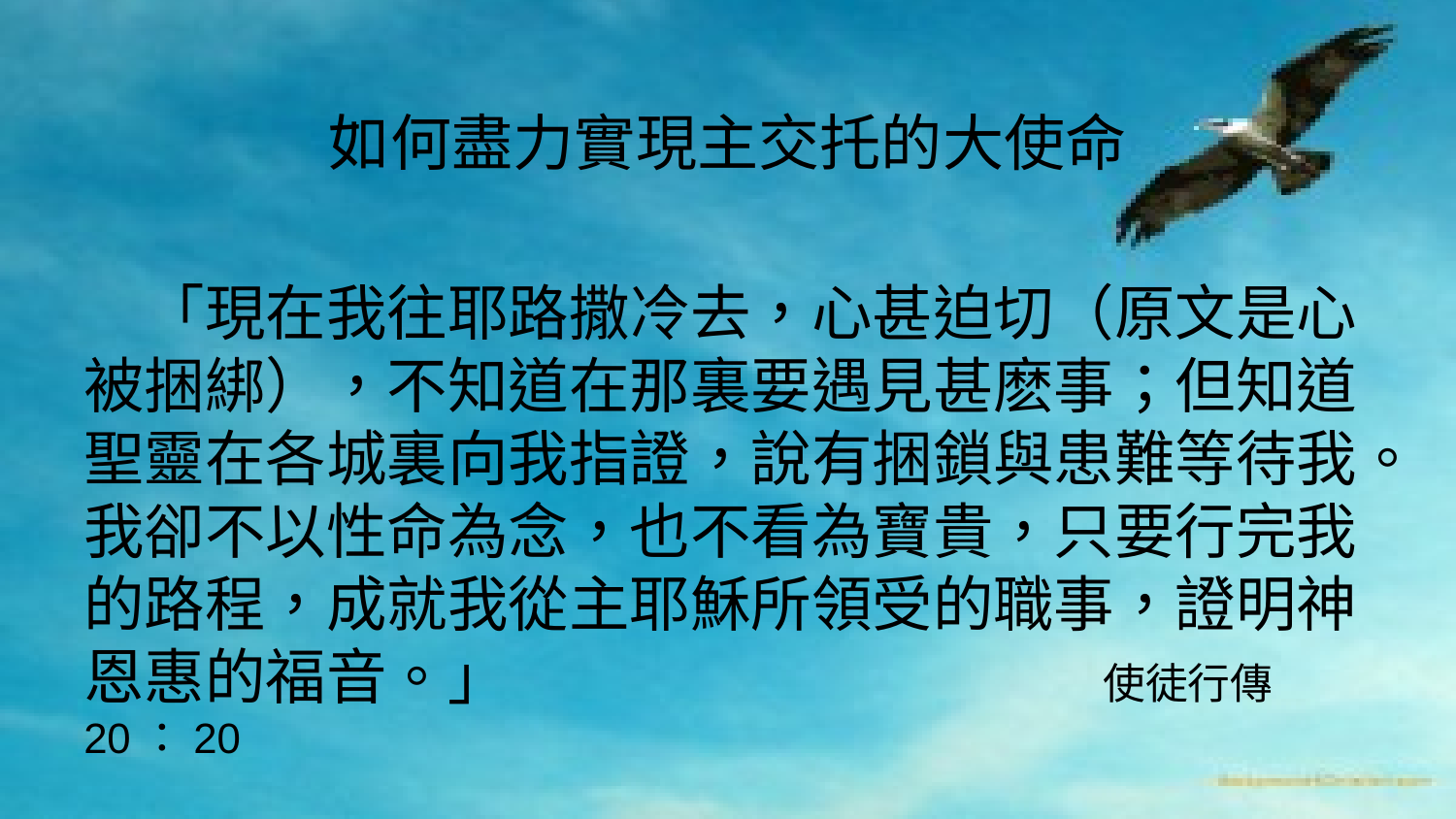

# 如何盡力實現主交托的大使命
　「現在我往耶路撒冷去，心甚迫切（原文是心被捆綁），不知道在那裏要遇見甚麽事；但知道聖靈在各城裏向我指證，說有捆鎖與患難等待我。我卻不以性命為念，也不看為寶貴，只要行完我的路程，成就我從主耶穌所領受的職事，證明神恩惠的福音。」					使徒行傳20：20